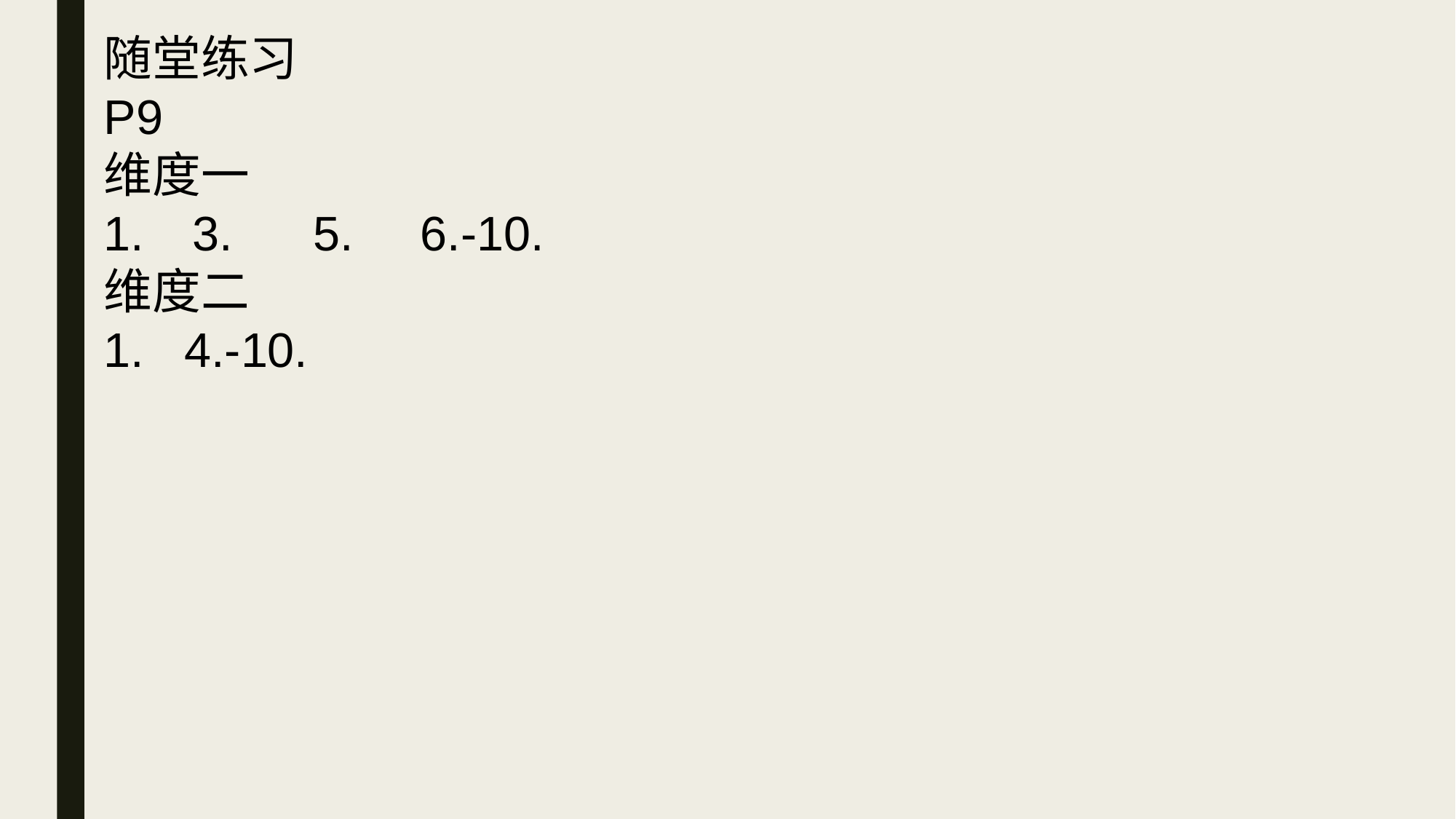

随堂练习
P9
维度一
  3.      5.     6.-10.
维度二
1.   4.-10.